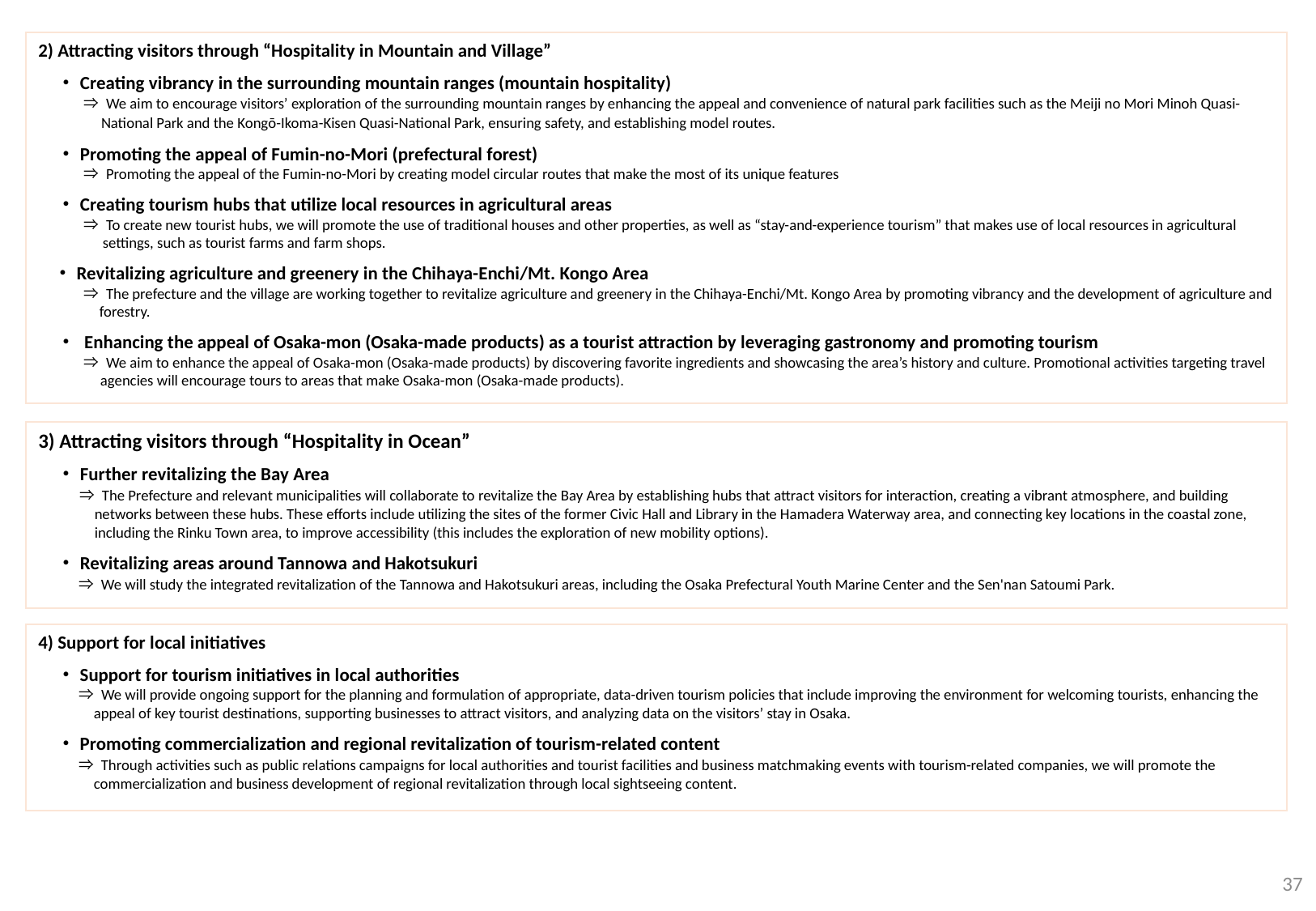

2) Attracting visitors through “Hospitality in Mountain and Village”
　・Creating vibrancy in the surrounding mountain ranges (mountain hospitality)
　　　⇒ We aim to encourage visitors’ exploration of the surrounding mountain ranges by enhancing the appeal and convenience of natural park facilities such as the Meiji no Mori Minoh Quasi-National Park and the Kongō-Ikoma-Kisen Quasi-National Park, ensuring safety, and establishing model routes.
　・Promoting the appeal of Fumin-no-Mori (prefectural forest)
　　　⇒ Promoting the appeal of the Fumin-no-Mori by creating model circular routes that make the most of its unique features
　・Creating tourism hubs that utilize local resources in agricultural areas
　　　⇒ To create new tourist hubs, we will promote the use of traditional houses and other properties, as well as “stay-and-experience tourism” that makes use of local resources in agricultural settings, such as tourist farms and farm shops.
　・Revitalizing agriculture and greenery in the Chihaya-Enchi/Mt. Kongo Area
　　　⇒ The prefecture and the village are working together to revitalize agriculture and greenery in the Chihaya-Enchi/Mt. Kongo Area by promoting vibrancy and the development of agriculture and forestry.
　・ Enhancing the appeal of Osaka-mon (Osaka-made products) as a tourist attraction by leveraging gastronomy and promoting tourism
　　　⇒ We aim to enhance the appeal of Osaka-mon (Osaka-made products) by discovering favorite ingredients and showcasing the area’s history and culture. Promotional activities targeting travel agencies will encourage tours to areas that make Osaka-mon (Osaka-made products).
3) Attracting visitors through “Hospitality in Ocean”
　・Further revitalizing the Bay Area
　　  ⇒ The Prefecture and relevant municipalities will collaborate to revitalize the Bay Area by establishing hubs that attract visitors for interaction, creating a vibrant atmosphere, and building networks between these hubs. These efforts include utilizing the sites of the former Civic Hall and Library in the Hamadera Waterway area, and connecting key locations in the coastal zone, including the Rinku Town area, to improve accessibility (this includes the exploration of new mobility options).
　・Revitalizing areas around Tannowa and Hakotsukuri
　　  ⇒ We will study the integrated revitalization of the Tannowa and Hakotsukuri areas, including the Osaka Prefectural Youth Marine Center and the Sen'nan Satoumi Park.
4) Support for local initiatives
　・Support for tourism initiatives in local authorities
　　   ⇒ We will provide ongoing support for the planning and formulation of appropriate, data-driven tourism policies that include improving the environment for welcoming tourists, enhancing the appeal of key tourist destinations, supporting businesses to attract visitors, and analyzing data on the visitors’ stay in Osaka.
　・Promoting commercialization and regional revitalization of tourism-related content
　　  ⇒ Through activities such as public relations campaigns for local authorities and tourist facilities and business matchmaking events with tourism-related companies, we will promote the commercialization and business development of regional revitalization through local sightseeing content.
37